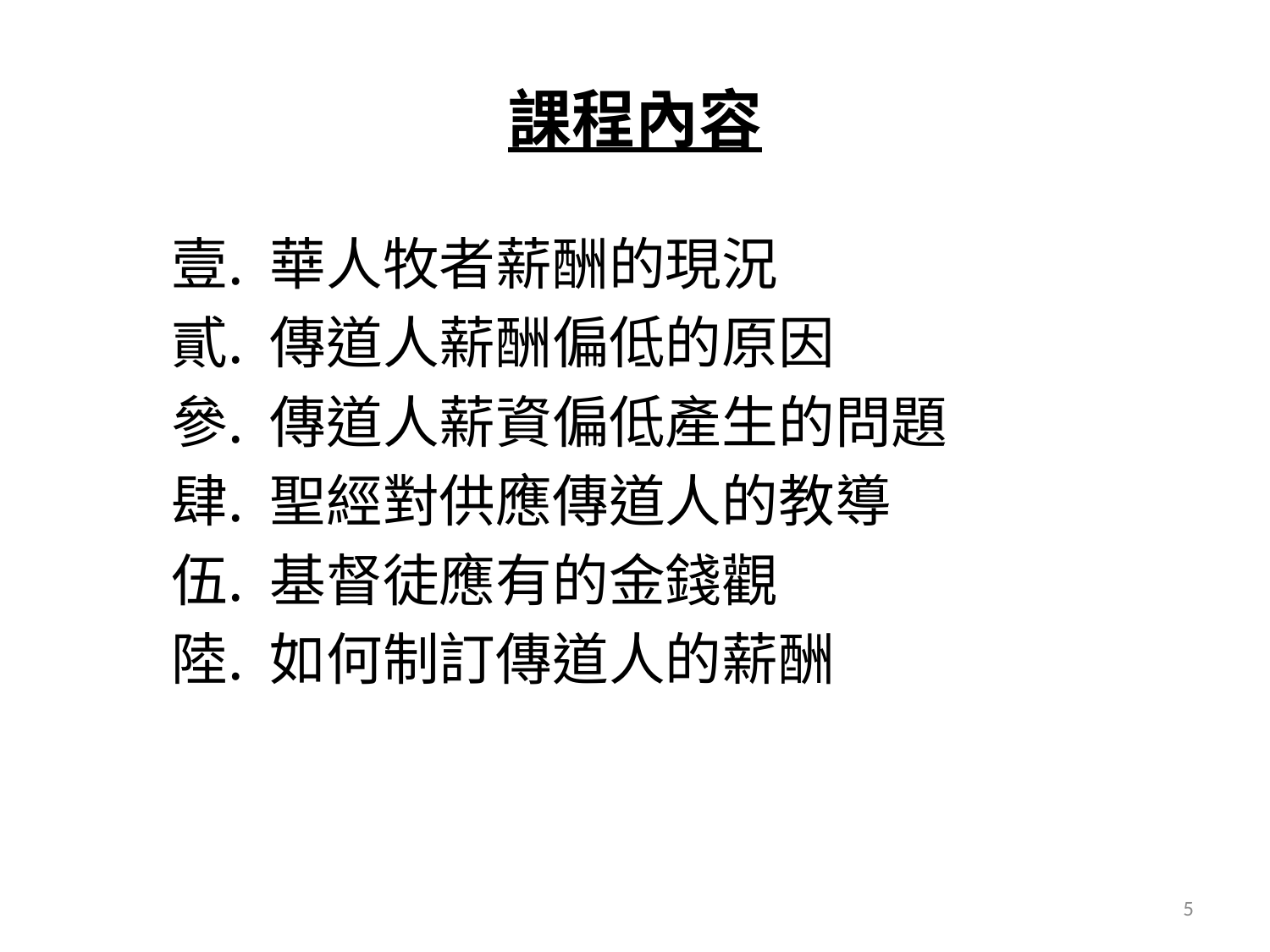

# 課程內容
 華人牧者薪酬的現況
 傳道人薪酬偏低的原因
 傳道人薪資偏低產生的問題
 聖經對供應傳道人的教導
 基督徒應有的金錢觀
 如何制訂傳道人的薪酬

5